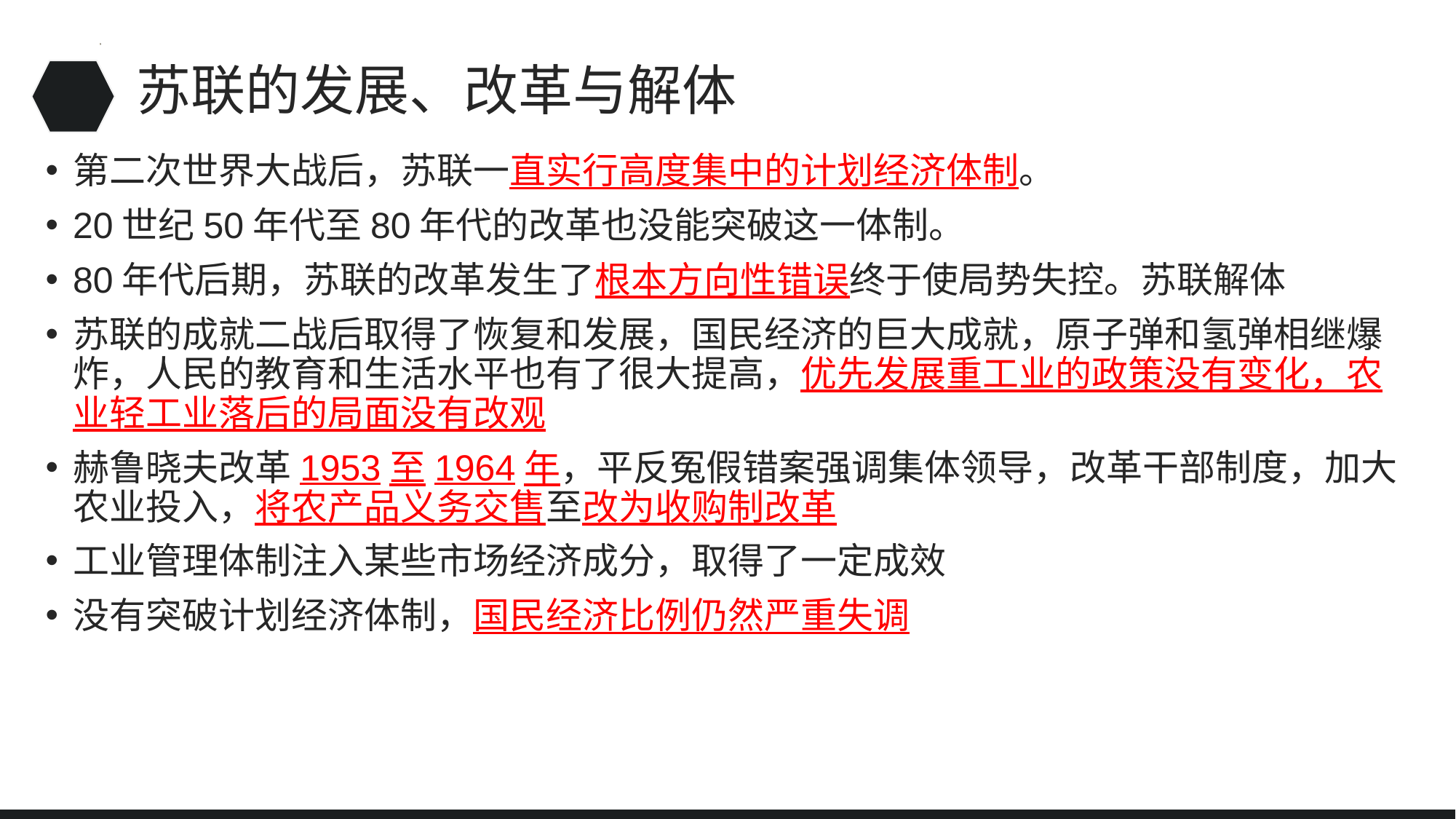

# 苏联的发展、改革与解体
第二次世界大战后，苏联一直实行高度集中的计划经济体制。
20世纪50年代至80年代的改革也没能突破这一体制。
80年代后期，苏联的改革发生了根本方向性错误终于使局势失控。苏联解体
苏联的成就二战后取得了恢复和发展，国民经济的巨大成就，原子弹和氢弹相继爆炸，人民的教育和生活水平也有了很大提高，优先发展重工业的政策没有变化，农业轻工业落后的局面没有改观
赫鲁晓夫改革1953至1964年，平反冤假错案强调集体领导，改革干部制度，加大农业投入，将农产品义务交售至改为收购制改革
工业管理体制注入某些市场经济成分，取得了一定成效
没有突破计划经济体制，国民经济比例仍然严重失调